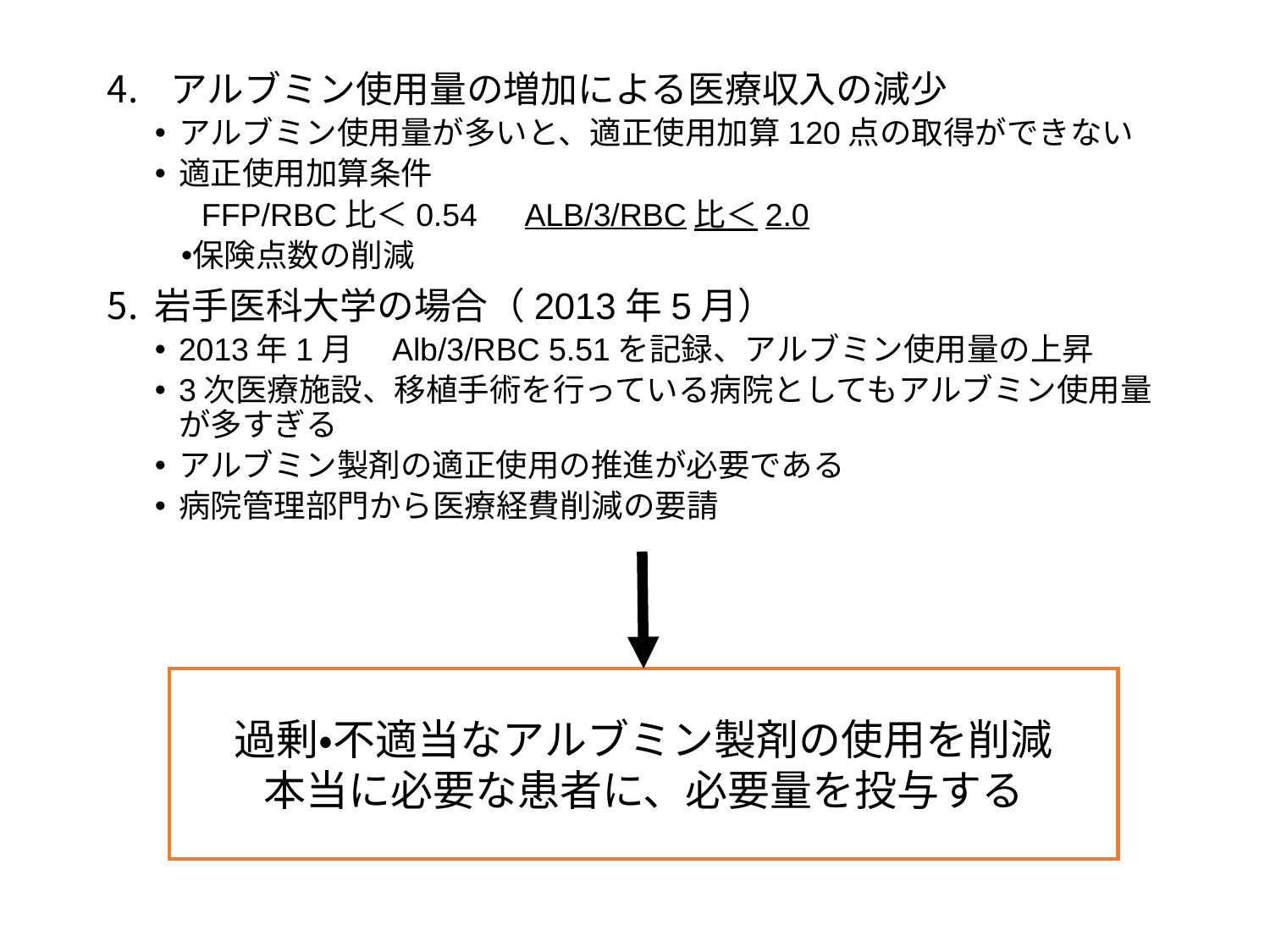

アルブミン使用量の増加による医療収入の減少
アルブミン使用量が多いと、適正使用加算120点の取得ができない
適正使用加算条件
　 FFP/RBC比＜0.54　ALB/3/RBC比＜2.0
保険点数の削減
岩手医科大学の場合（2013年5月）
2013年1月　Alb/3/RBC 5.51を記録、アルブミン使用量の上昇
3次医療施設、移植手術を行っている病院としてもアルブミン使用量が多すぎる
アルブミン製剤の適正使用の推進が必要である
病院管理部門から医療経費削減の要請
過剰・不適当なアルブミン製剤の使用を削減
本当に必要な患者に、必要量を投与する